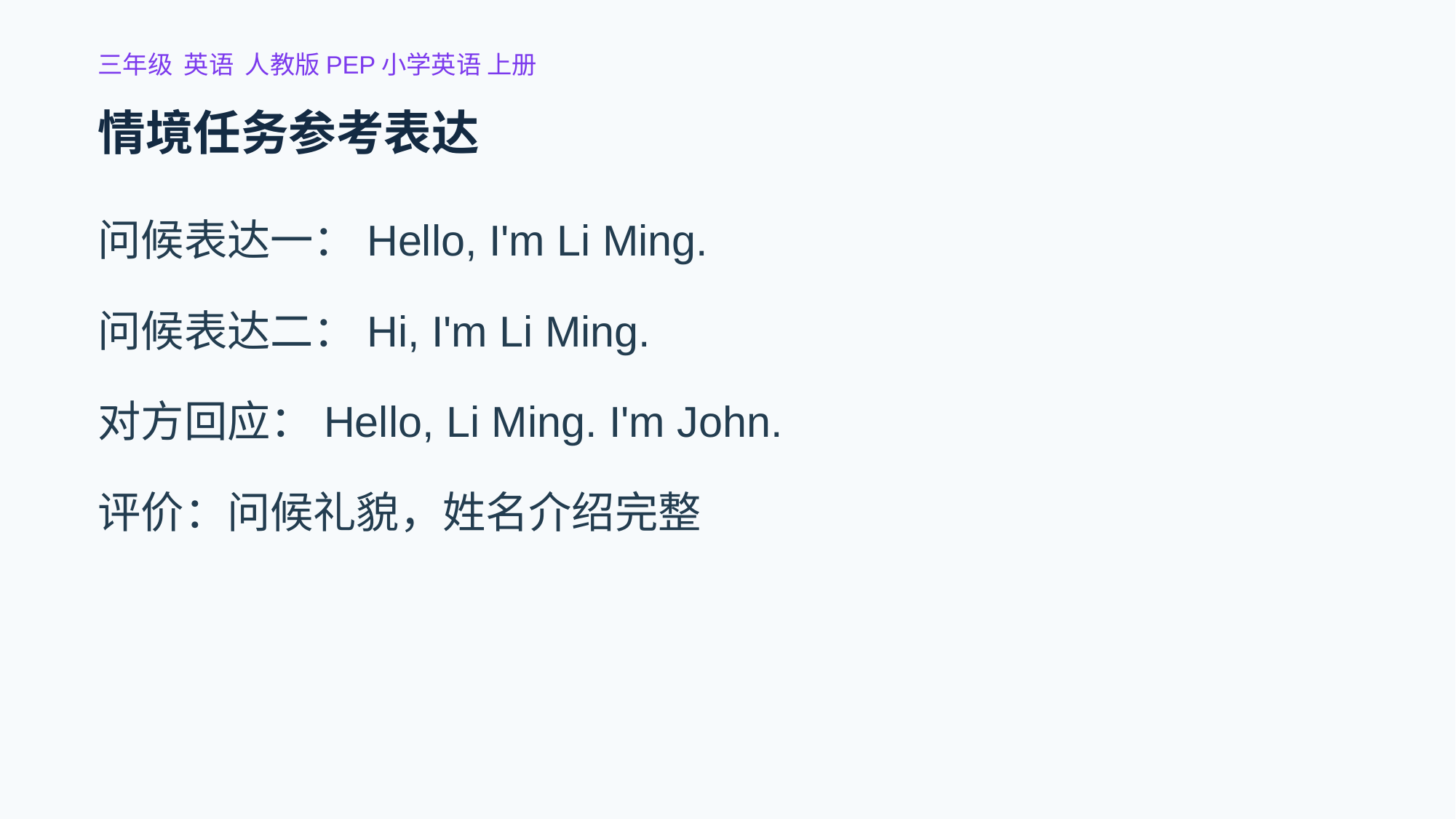

三年级  英语  人教版PEP小学英语 上册
情境任务参考表达
问候表达一：Hello, I'm Li Ming.
问候表达二：Hi, I'm Li Ming.
对方回应：Hello, Li Ming. I'm John.
评价：问候礼貌，姓名介绍完整